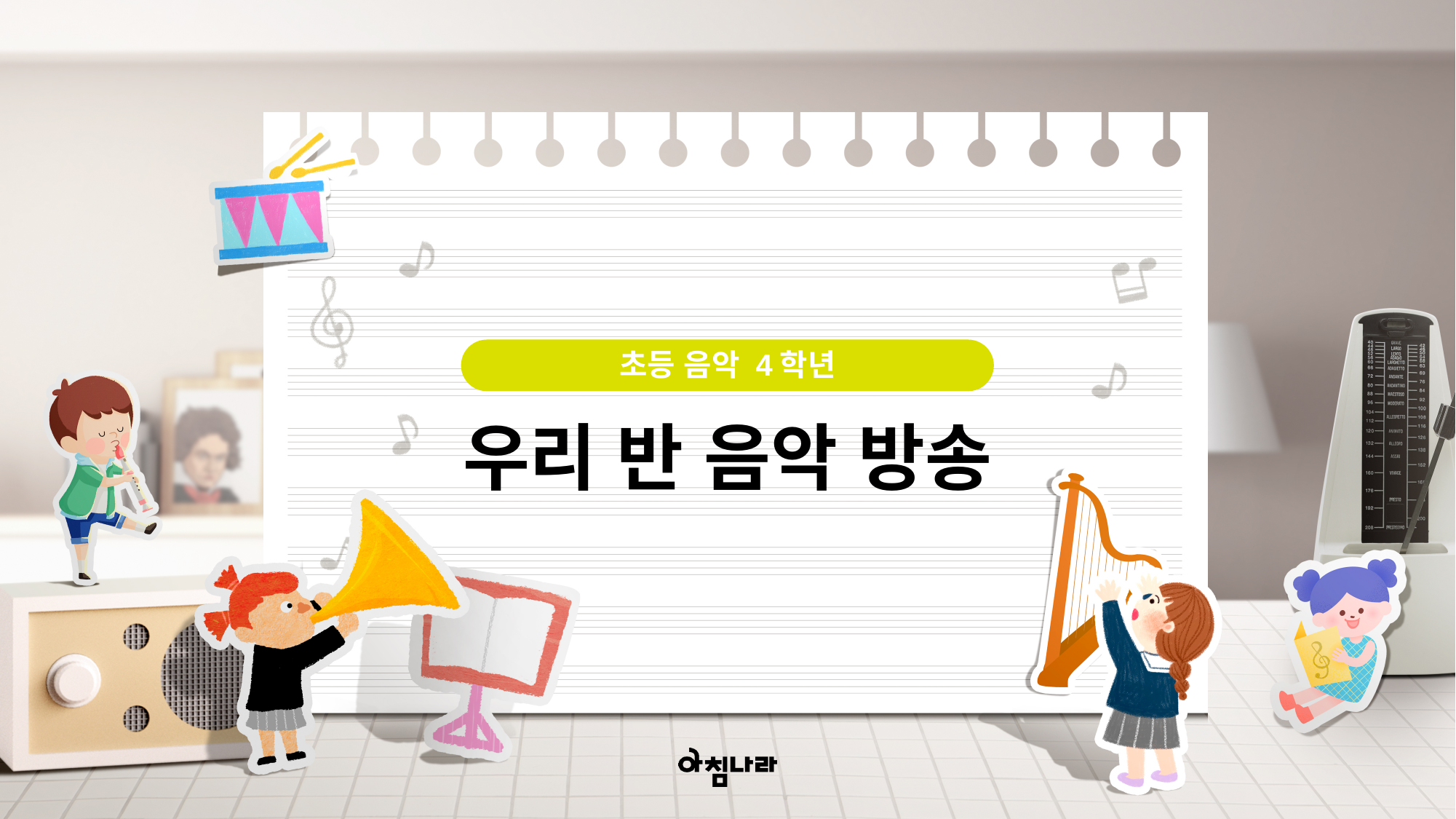

초등 음악 4학년
우리 반 음악 방송